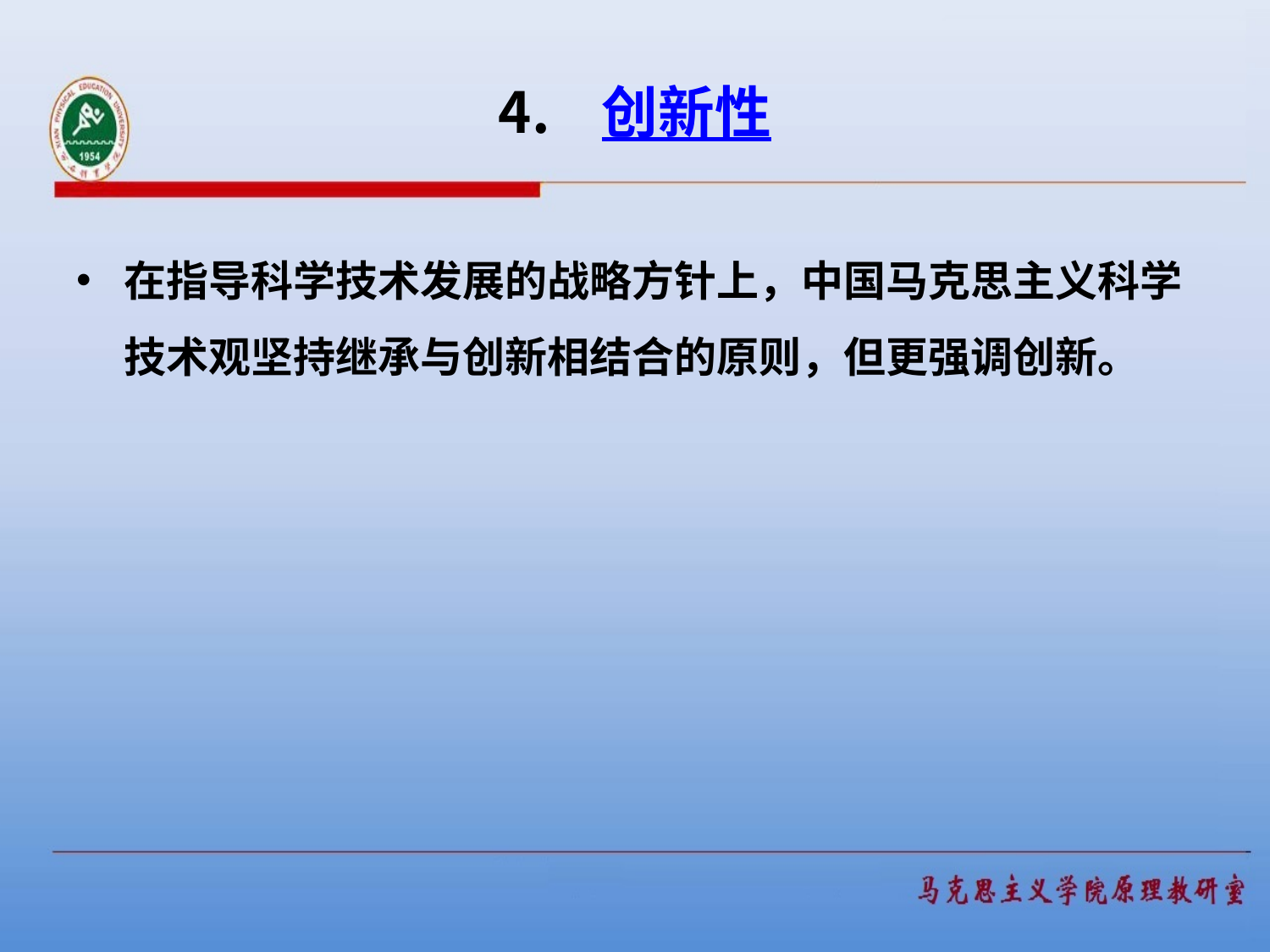

# 创新性
在指导科学技术发展的战略方针上，中国马克思主义科学技术观坚持继承与创新相结合的原则，但更强调创新。